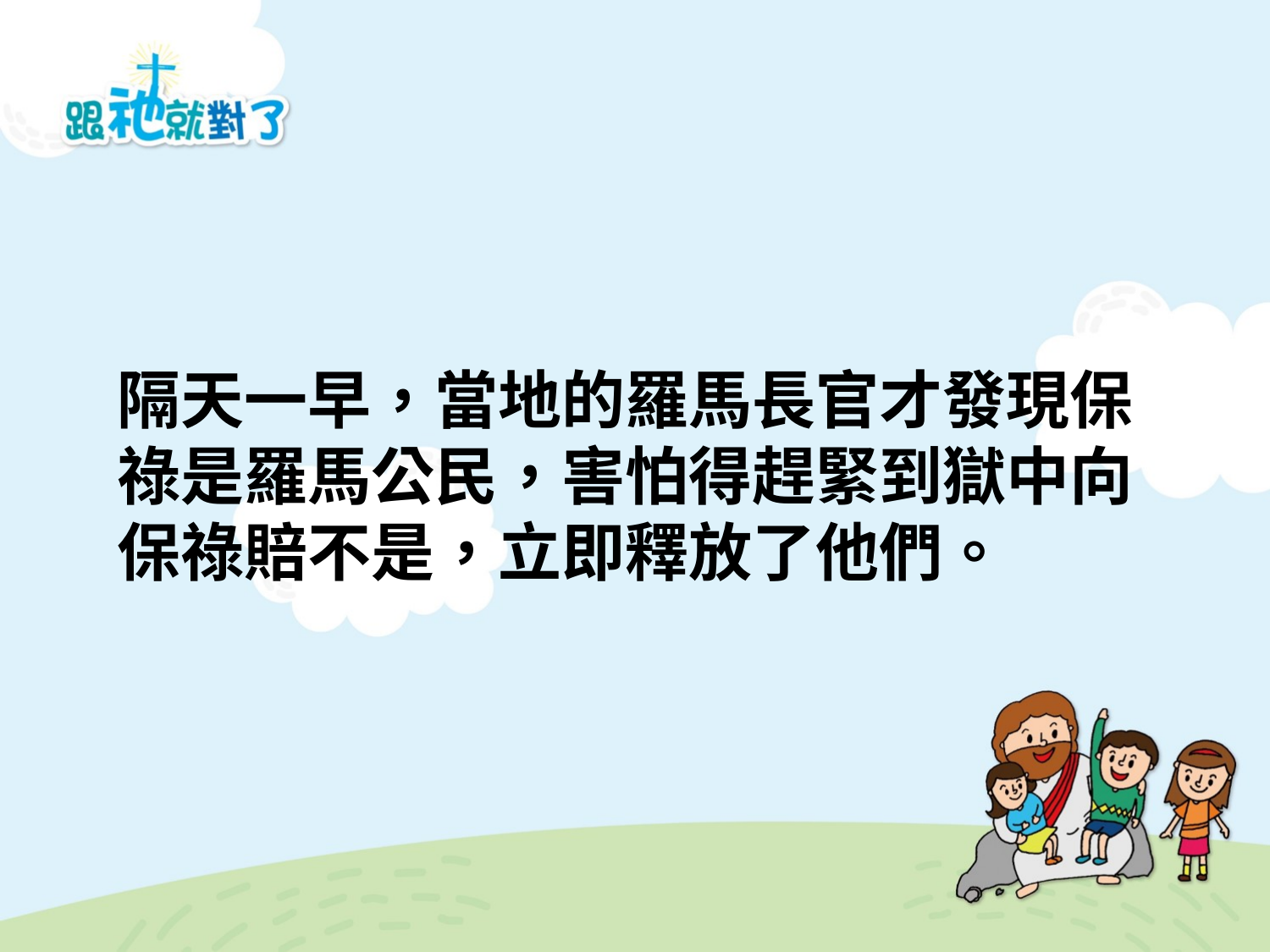

隔天一早，當地的羅馬長官才發現保祿是羅馬公民，害怕得趕緊到獄中向保祿賠不是，立即釋放了他們。